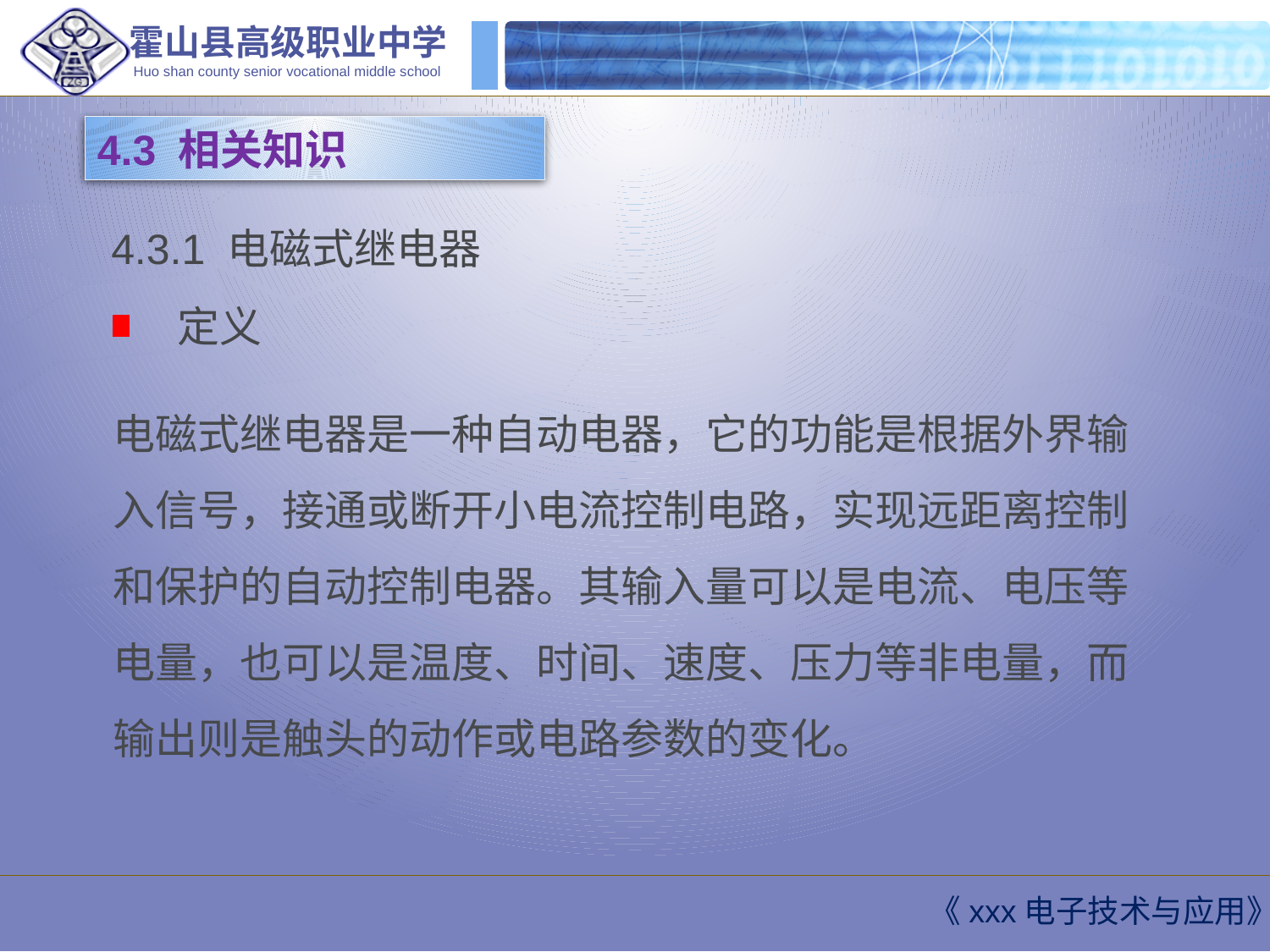

4.3 相关知识
4.3.1 电磁式继电器
定义

电磁式继电器是一种自动电器，它的功能是根据外界输入信号，接通或断开小电流控制电路，实现远距离控制和保护的自动控制电器。其输入量可以是电流、电压等电量，也可以是温度、时间、速度、压力等非电量，而输出则是触头的动作或电路参数的变化。